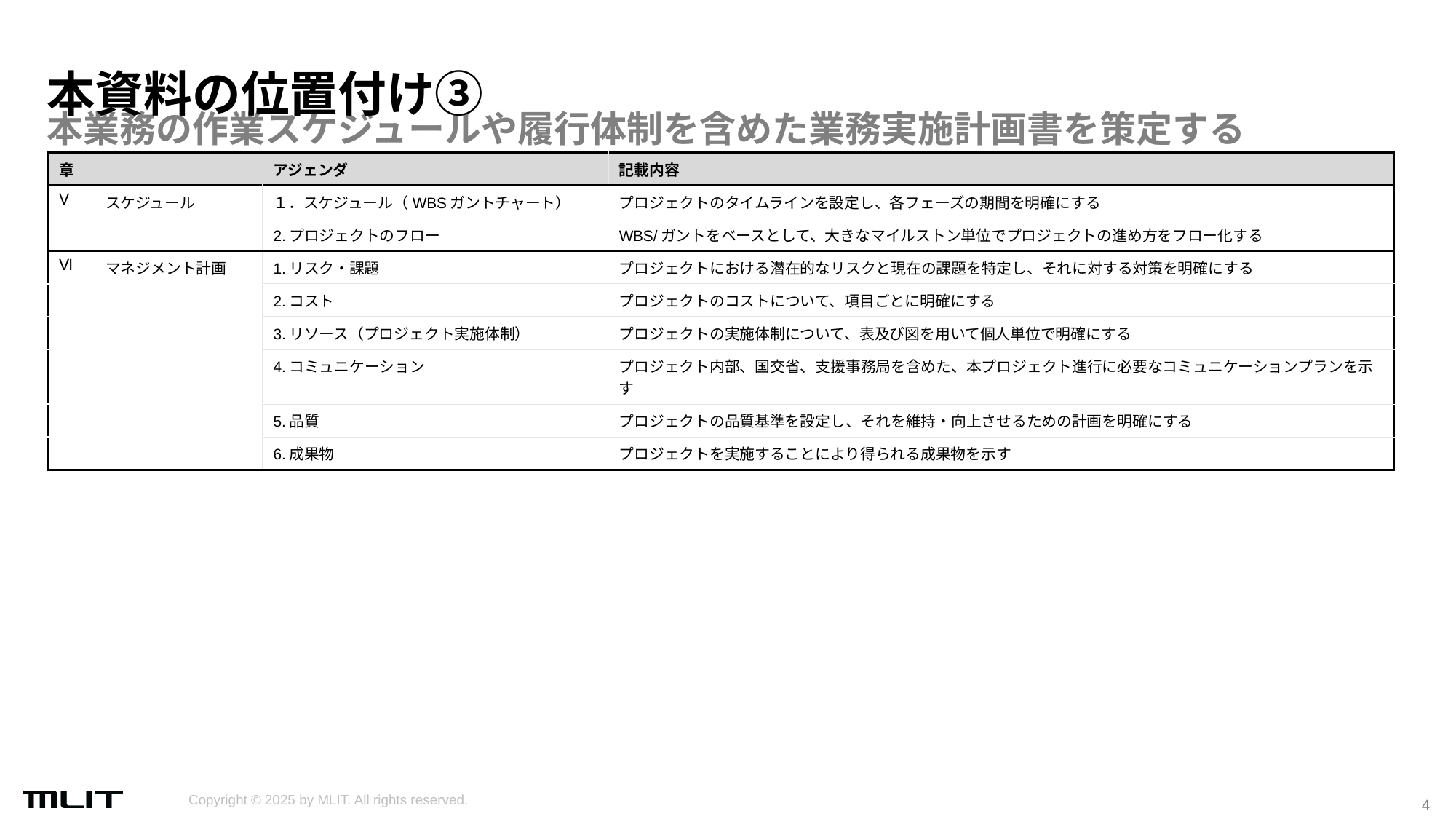

# 本資料の位置付け③
本業務の作業スケジュールや履行体制を含めた業務実施計画書を策定する

| 章 |  | アジェンダ | 記載内容 |
| --- | --- | --- | --- |
| Ⅴ | スケジュール | １．スケジュール（WBSガントチャート） | プロジェクトのタイムラインを設定し、各フェーズの期間を明確にする |
|  |  | 2.プロジェクトのフロー | WBS/ガントをベースとして、大きなマイルストン単位でプロジェクトの進め方をフロー化する |
| Ⅵ | マネジメント計画 | 1.リスク・課題 | プロジェクトにおける潜在的なリスクと現在の課題を特定し、それに対する対策を明確にする |
|  |  | 2.コスト | プロジェクトのコストについて、項目ごとに明確にする |
|  |  | 3.リソース（プロジェクト実施体制） | プロジェクトの実施体制について、表及び図を用いて個人単位で明確にする |
|  |  | 4.コミュニケーション | プロジェクト内部、国交省、支援事務局を含めた、本プロジェクト進行に必要なコミュニケーションプランを示す |
|  |  | 5.品質 | プロジェクトの品質基準を設定し、それを維持・向上させるための計画を明確にする |
|  |  | 6.成果物 | プロジェクトを実施することにより得られる成果物を示す |